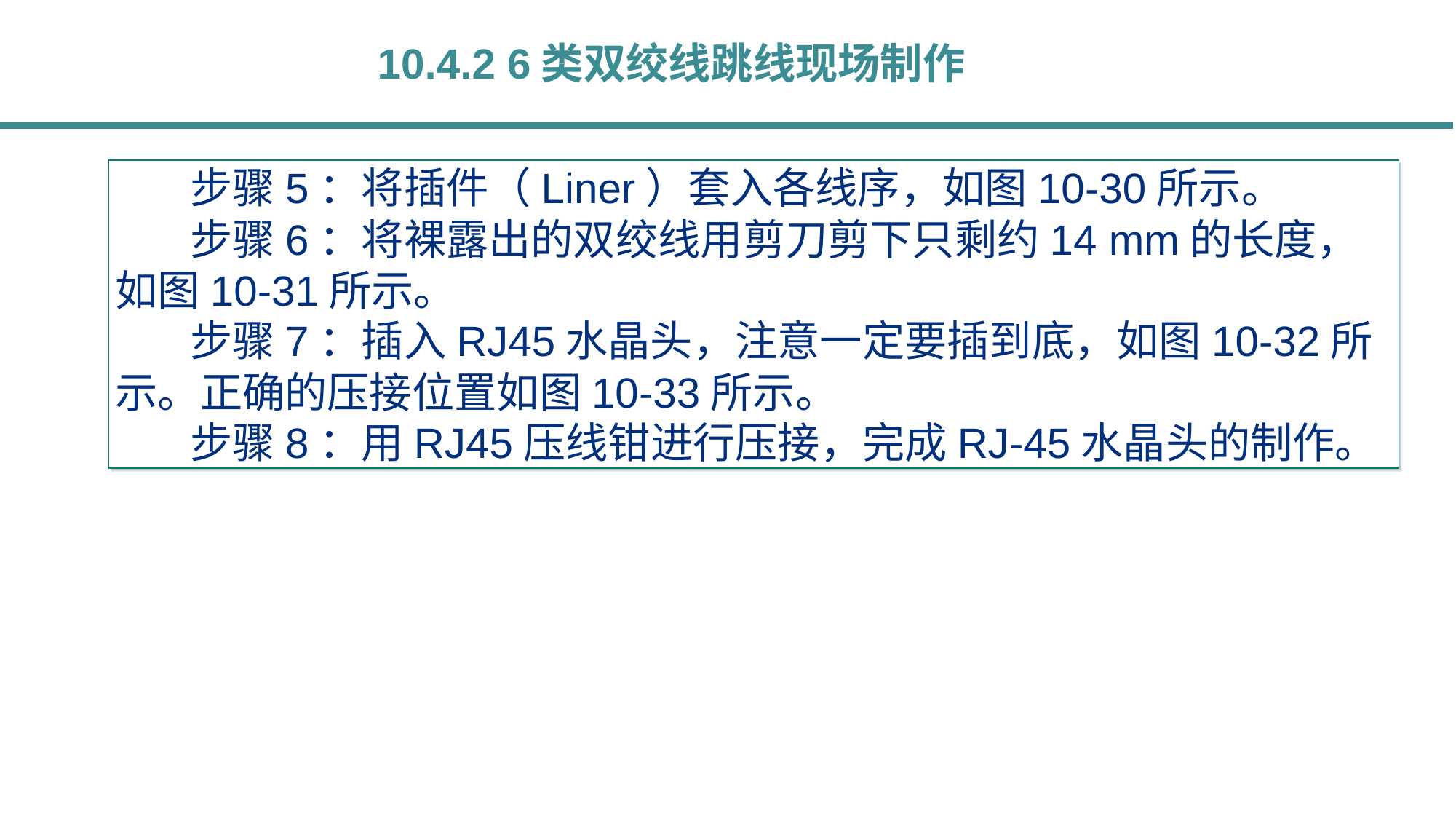

10.4.2 6类双绞线跳线现场制作
步骤5：将插件（Liner）套入各线序，如图10-30所示。
步骤6：将裸露出的双绞线用剪刀剪下只剩约14 mm的长度，如图10-31所示。
步骤7：插入RJ45水晶头，注意一定要插到底，如图10-32所示。正确的压接位置如图10-33所示。
步骤8：用RJ45压线钳进行压接，完成RJ-45水晶头的制作。